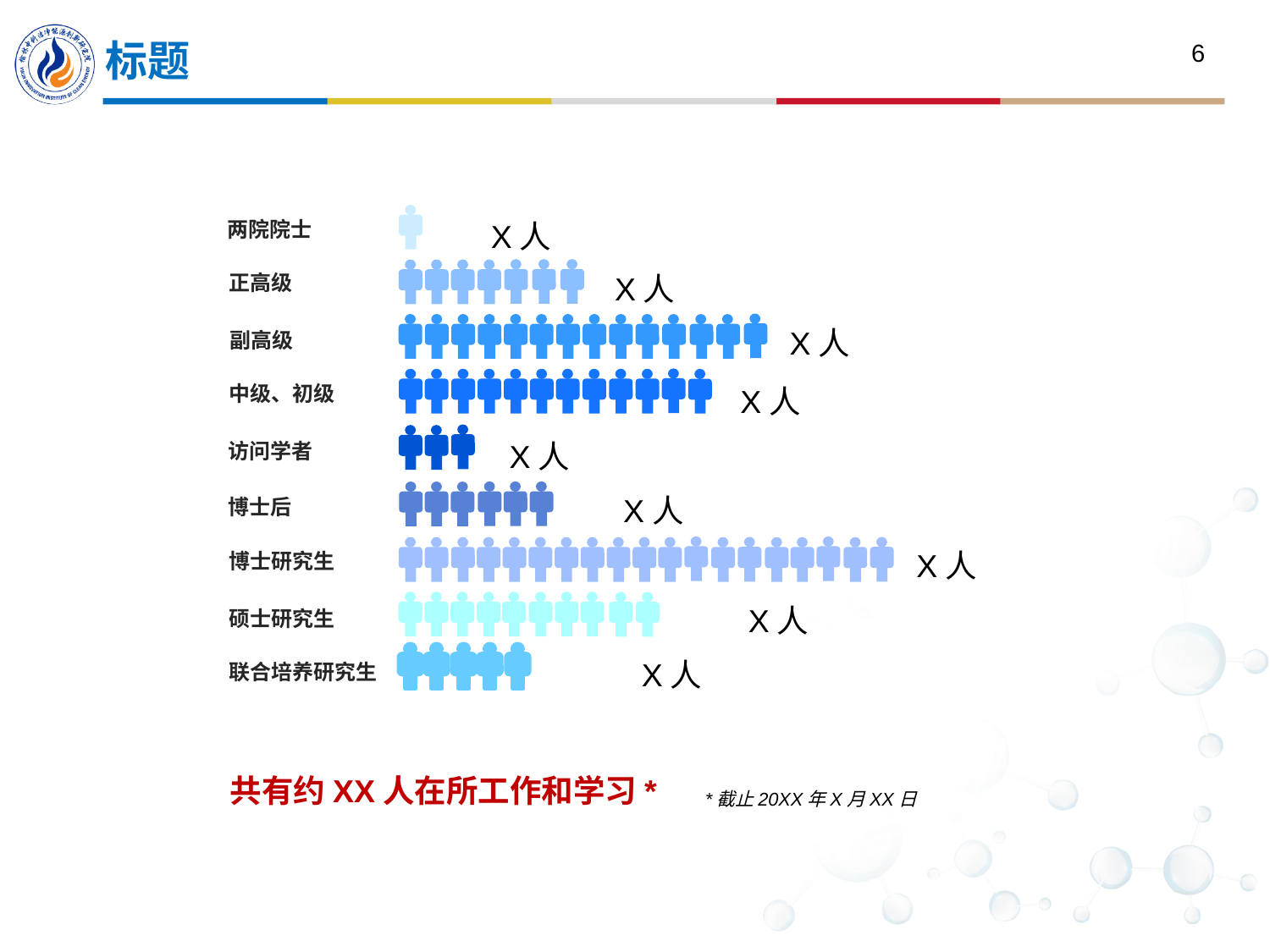

6
标题

两院院士

正高级

副高级

中级、初级

访问学者

博士后

博士研究生

硕士研究生
X人

X人

X人

X人

X人

X人

X人

X人

X人
联合培养研究生

共有约XX人在所工作和学习*
*截止20XX年X月XX日